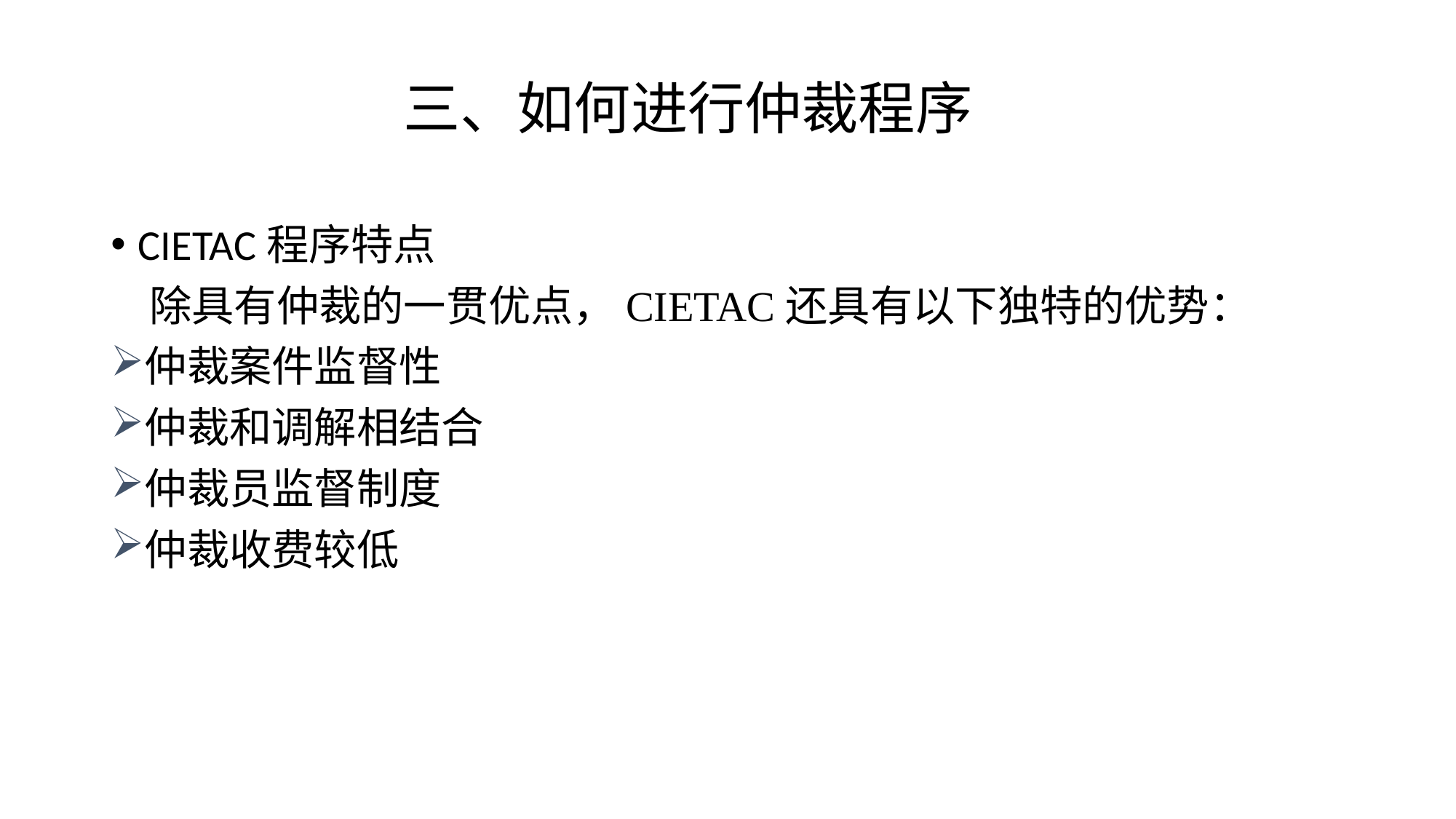

# 三、如何进行仲裁程序
CIETAC程序特点
   除具有仲裁的一贯优点，CIETAC还具有以下独特的优势：
仲裁案件监督性
仲裁和调解相结合
仲裁员监督制度
仲裁收费较低